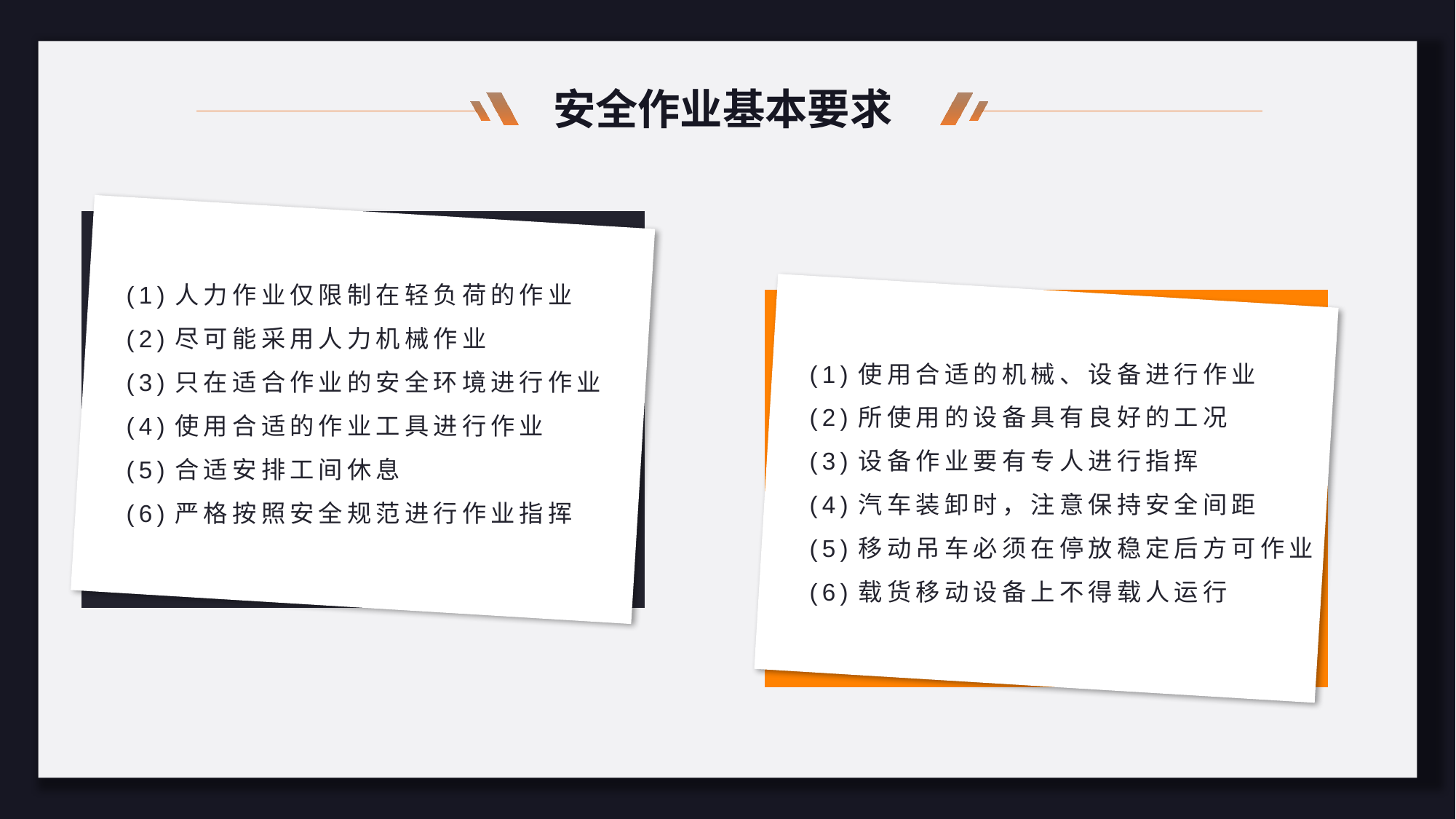

安全作业基本要求

(1)人力作业仅限制在轻负荷的作业
(2)尽可能采用人力机械作业
(3)只在适合作业的安全环境进行作业
(4)使用合适的作业工具进行作业
(5)合适安排工间休息
(6)严格按照安全规范进行作业指挥

(1)使用合适的机械、设备进行作业
(2)所使用的设备具有良好的工况
(3)设备作业要有专人进行指挥
(4)汽车装卸时，注意保持安全间距
(5)移动吊车必须在停放稳定后方可作业
(6)载货移动设备上不得载人运行